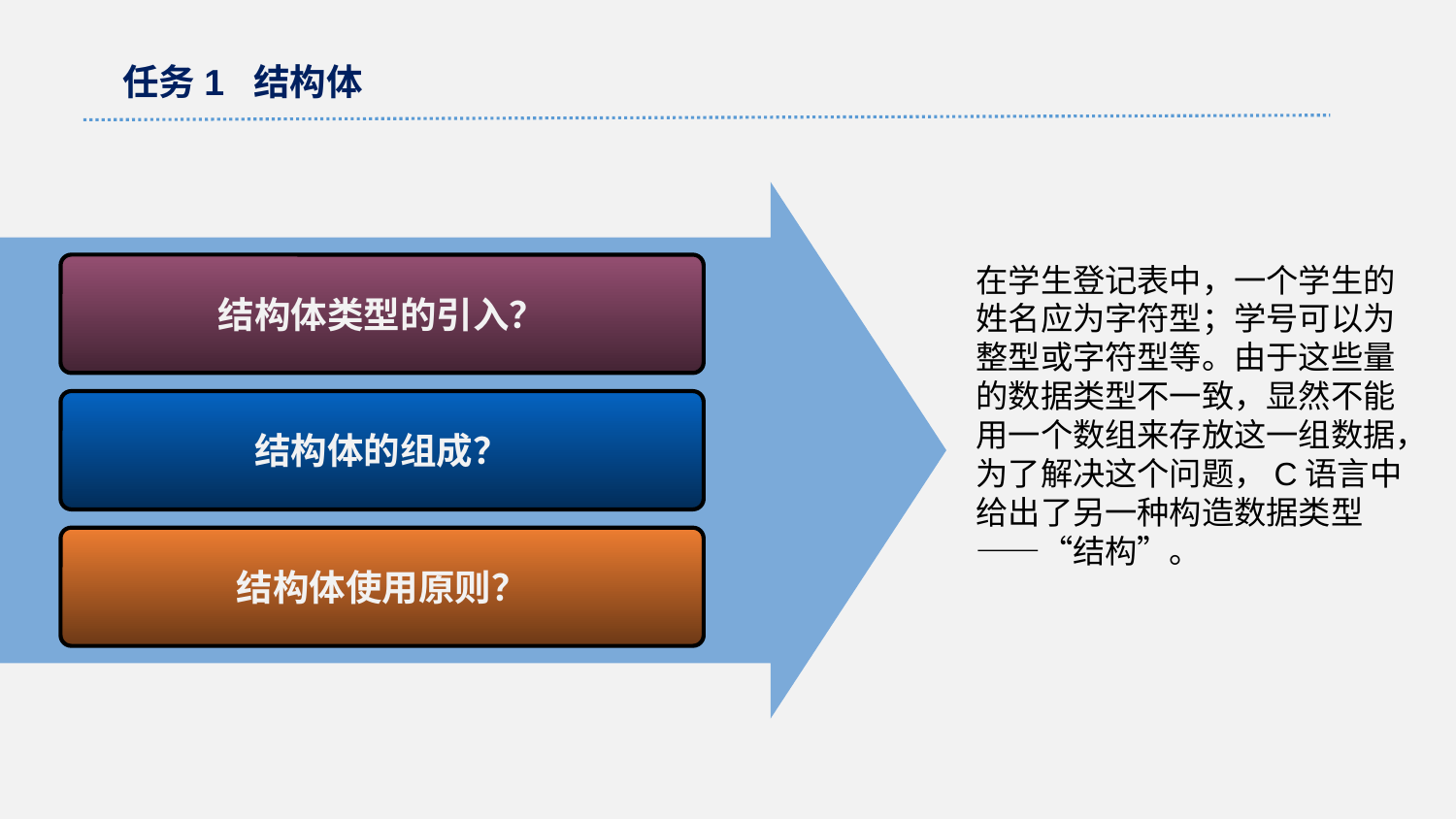

任务1  结构体

结构体类型的引入？
在学生登记表中，一个学生的姓名应为字符型；学号可以为整型或字符型等。由于这些量的数据类型不一致，显然不能用一个数组来存放这一组数据，为了解决这个问题，C语言中给出了另一种构造数据类型——“结构”。
结构体的组成？
结构体使用原则？